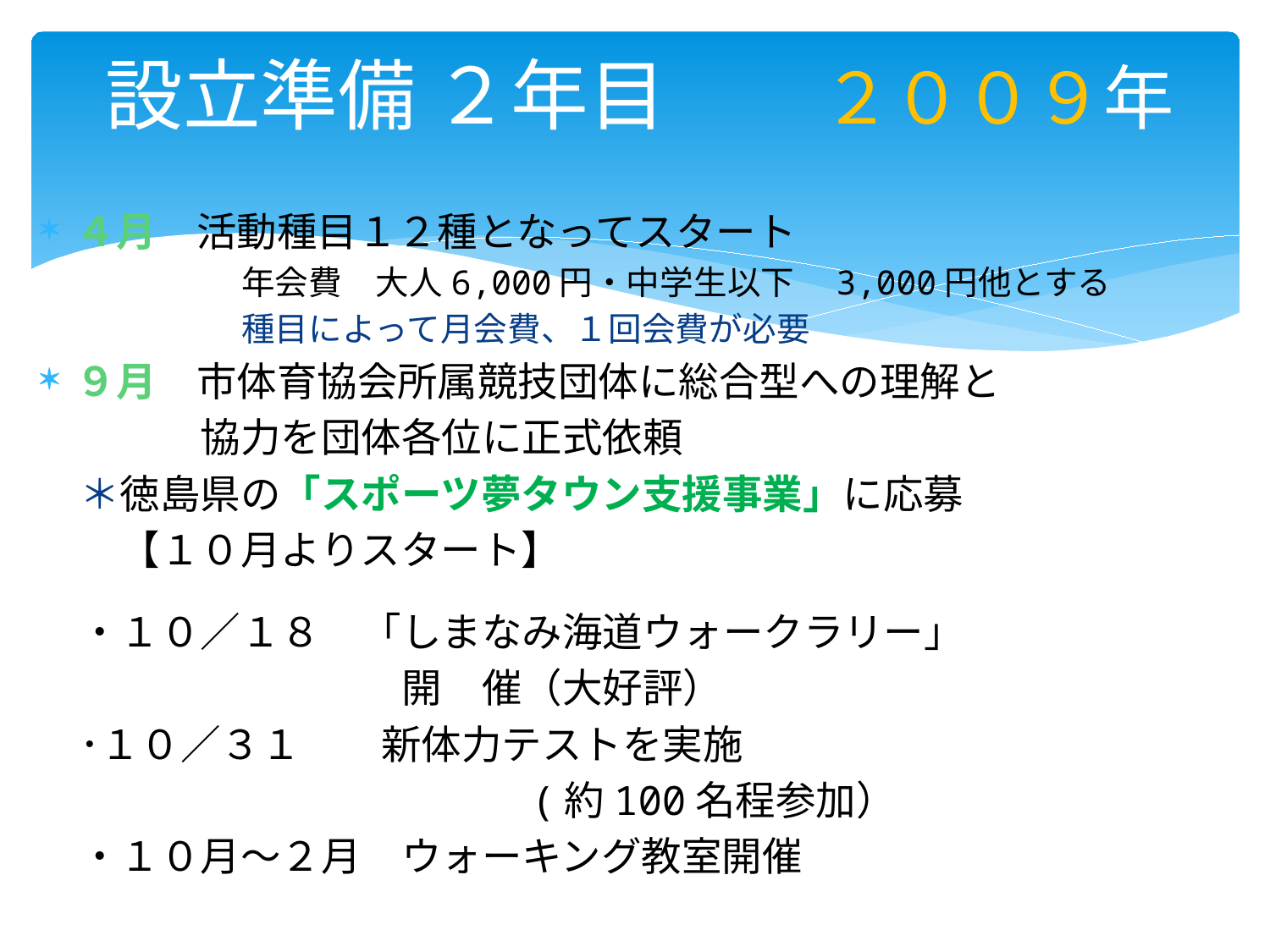

# 設立準備 ２年目　　２００９年
４月　活動種目１２種となってスタート
　　　　　　年会費　大人6,000円・中学生以下　3,000円他とする
　　　　　　種目によって月会費、１回会費が必要
９月　市体育協会所属競技団体に総合型への理解と
　　　　協力を団体各位に正式依頼
　＊徳島県の「スポーツ夢タウン支援事業」に応募
　　【１０月よりスタート】

　・１０／１８　「しまなみ海道ウォークラリー」
　　　　　　　　　開　催（大好評）
　･１０／３１　　新体力テストを実施
　　　　　　　　　　　　(約100名程参加）
　・１０月～２月　ウォーキング教室開催